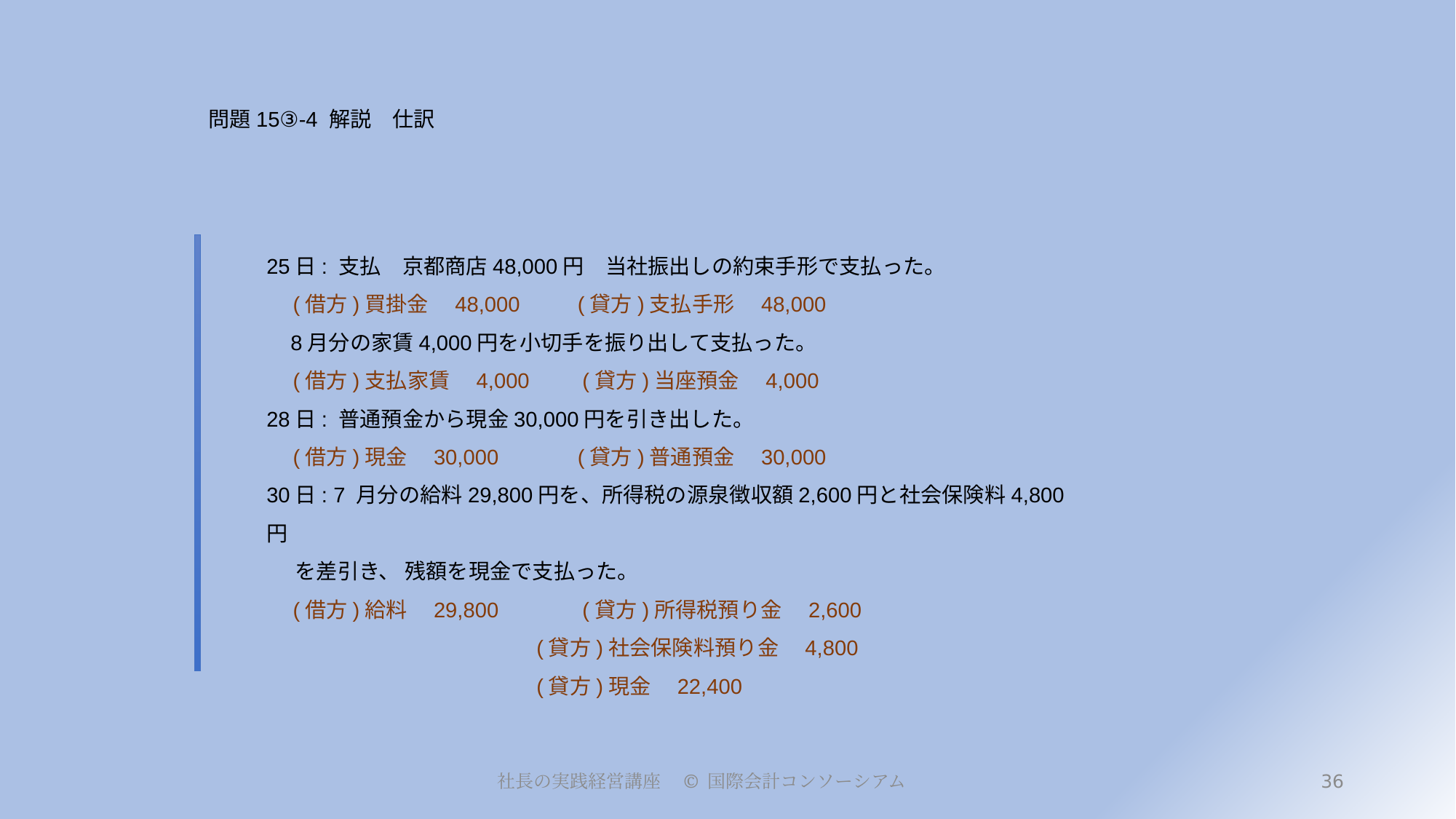

# 問題15③-4 解説　仕訳

25日: 支払　京都商店48,000円　当社振出しの約束手形で支払った。
　(借方)買掛金　48,000　　 (貸方)支払手形　48,000
    8月分の家賃4,000円を小切手を振り出して支払った。
　(借方)支払家賃　4,000　　(貸方)当座預金　4,000
28日: 普通預金から現金30,000円を引き出した。
　(借方)現金　30,000　　　 (貸方)普通預金　30,000
30日: 7 月分の給料29,800円を、所得税の源泉徴収額2,600円と社会保険料4,800円
     を差引き、 残額を現金で支払った。
　(借方)給料　29,800　　 　 (貸方)所得税預り金　2,600
　　　　　　　　　 　　　 (貸方)社会保険料預り金　4,800
　　　　　　　　　　　　  (貸方)現金　22,400
36
社長の実践経営講座　© 国際会計コンソーシアム